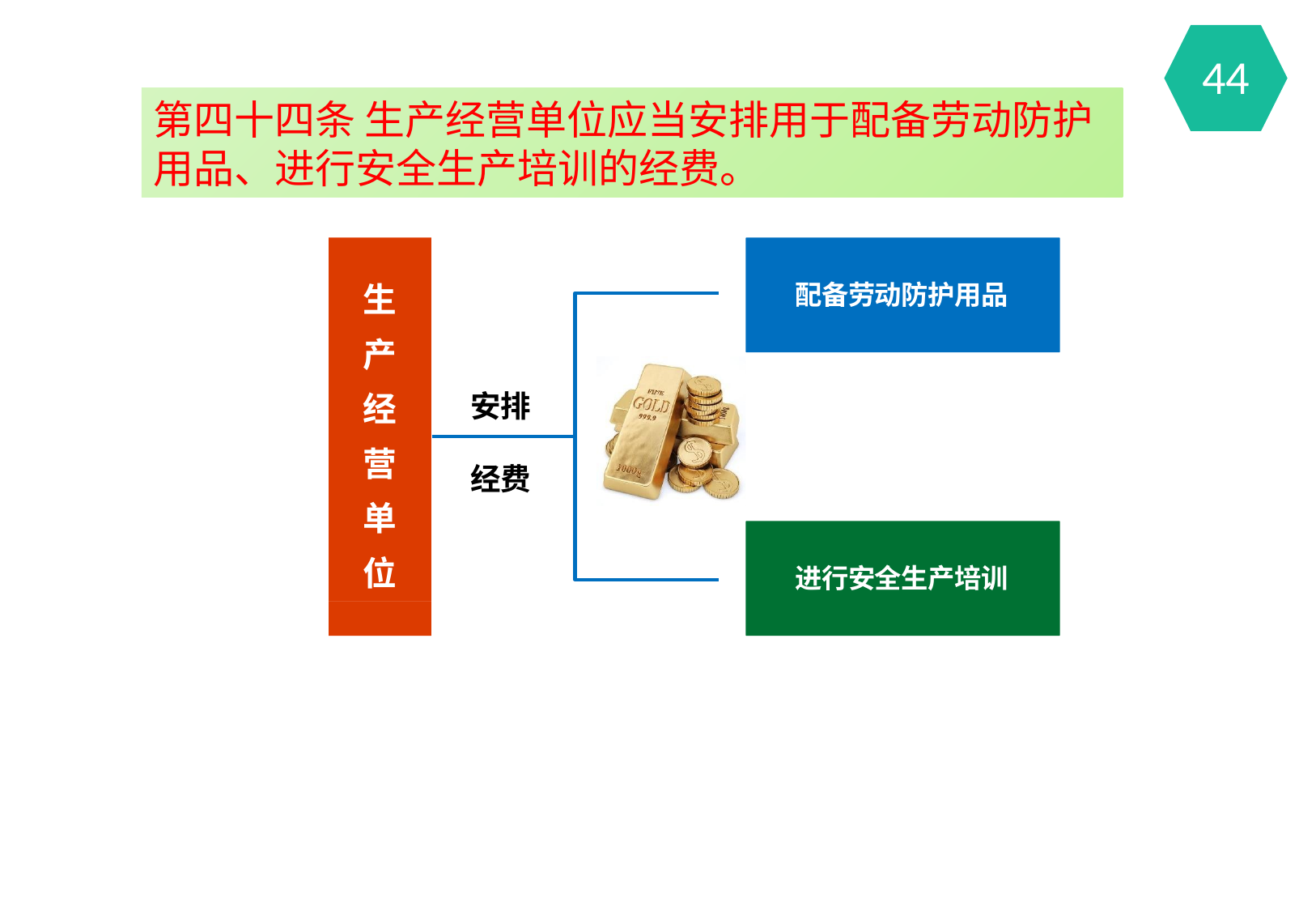

44
第四十四条 生产经营单位应当安排用于配备劳动防护用品、进行安全生产培训的经费。

生 产 经 营 单 位

配备劳动防护用品

安排

经费

进行安全生产培训